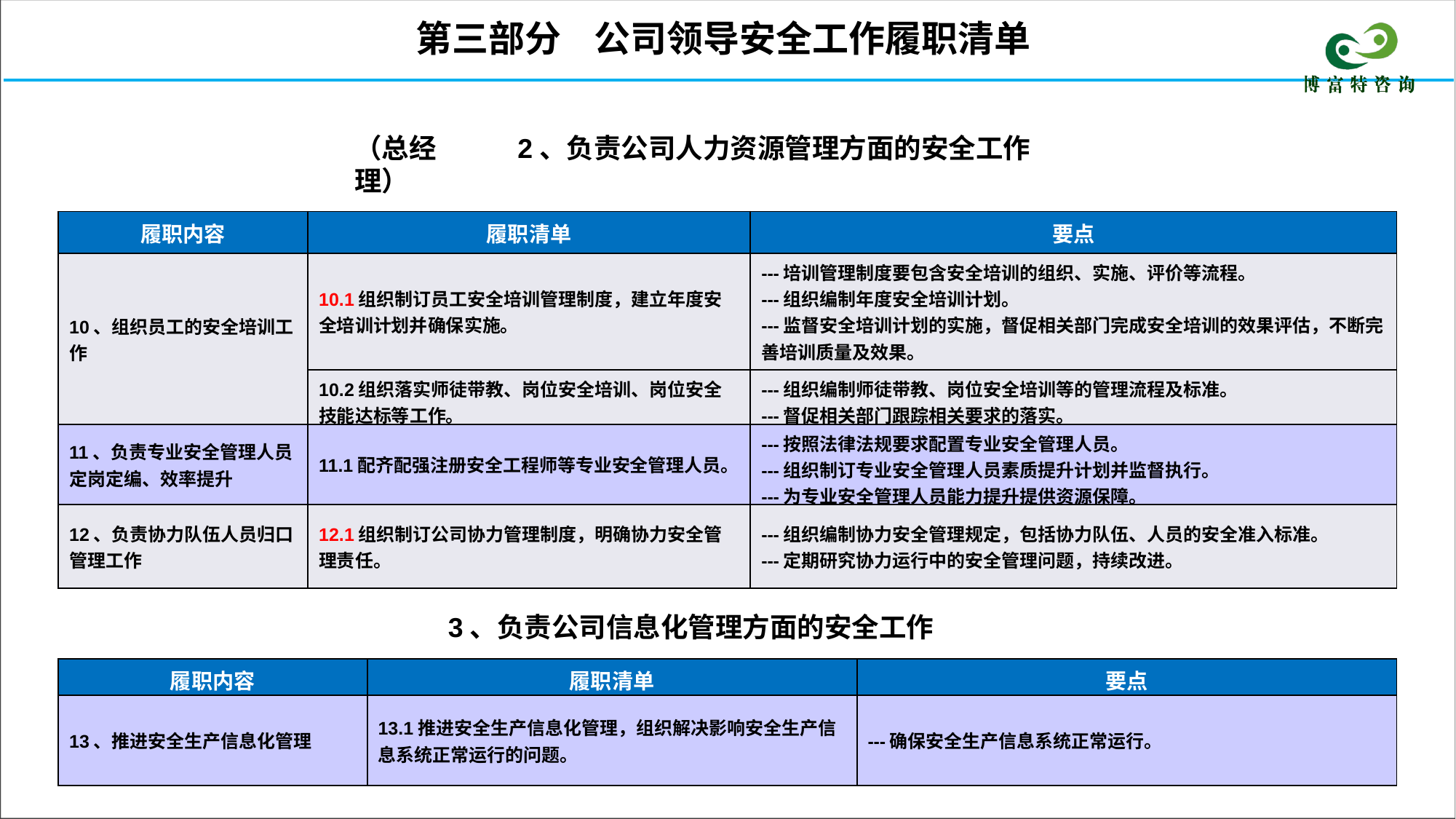

第三部分    公司领导安全工作履职清单
19
（总经理）
2、负责公司人力资源管理方面的安全工作
| 履职内容 | 履职清单 | 要点 |
| --- | --- | --- |
| 10、组织员工的安全培训工作 | 10.1组织制订员工安全培训管理制度，建立年度安全培训计划并确保实施。 | ---培训管理制度要包含安全培训的组织、实施、评价等流程。 ---组织编制年度安全培训计划。 ---监督安全培训计划的实施，督促相关部门完成安全培训的效果评估，不断完善培训质量及效果。 |
|  | 10.2组织落实师徒带教、岗位安全培训、岗位安全技能达标等工作。 | ---组织编制师徒带教、岗位安全培训等的管理流程及标准。 ---督促相关部门跟踪相关要求的落实。 |
| 11、负责专业安全管理人员定岗定编、效率提升 | 11.1配齐配强注册安全工程师等专业安全管理人员。 | ---按照法律法规要求配置专业安全管理人员。 ---组织制订专业安全管理人员素质提升计划并监督执行。 ---为专业安全管理人员能力提升提供资源保障。 |
| 12、负责协力队伍人员归口管理工作 | 12.1组织制订公司协力管理制度，明确协力安全管理责任。 | ---组织编制协力安全管理规定，包括协力队伍、人员的安全准入标准。 ---定期研究协力运行中的安全管理问题，持续改进。 |
3、负责公司信息化管理方面的安全工作
| 履职内容 | 履职清单 | 要点 |
| --- | --- | --- |
| 13、推进安全生产信息化管理 | 13.1推进安全生产信息化管理，组织解决影响安全生产信息系统正常运行的问题。 | ---确保安全生产信息系统正常运行。 |